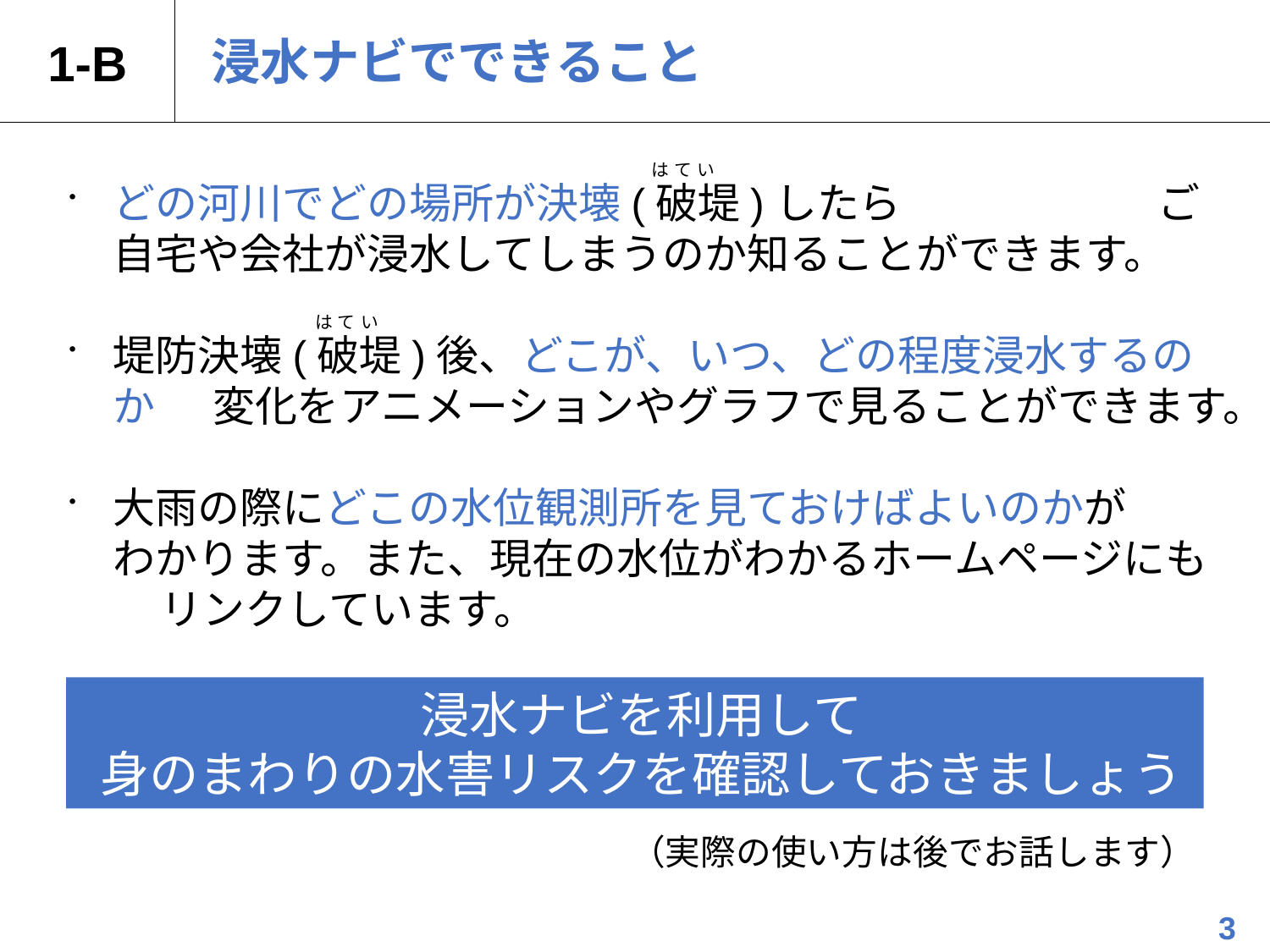

# 1-B
浸水ナビでできること
はてい
どの河川でどの場所が決壊(破堤)したら                           ご自宅や会社が浸水してしまうのか知ることができます。

堤防決壊(破堤)後、どこが、いつ、どの程度浸水するのか      変化をアニメーションやグラフで見ることができます。

大雨の際にどこの水位観測所を見ておけばよいのかが        わかります。また、現在の水位がわかるホームページにも       リンクしています。
はてい
浸水ナビを利用して
身のまわりの水害リスクを確認しておきましょう
（実際の使い方は後でお話します）
3